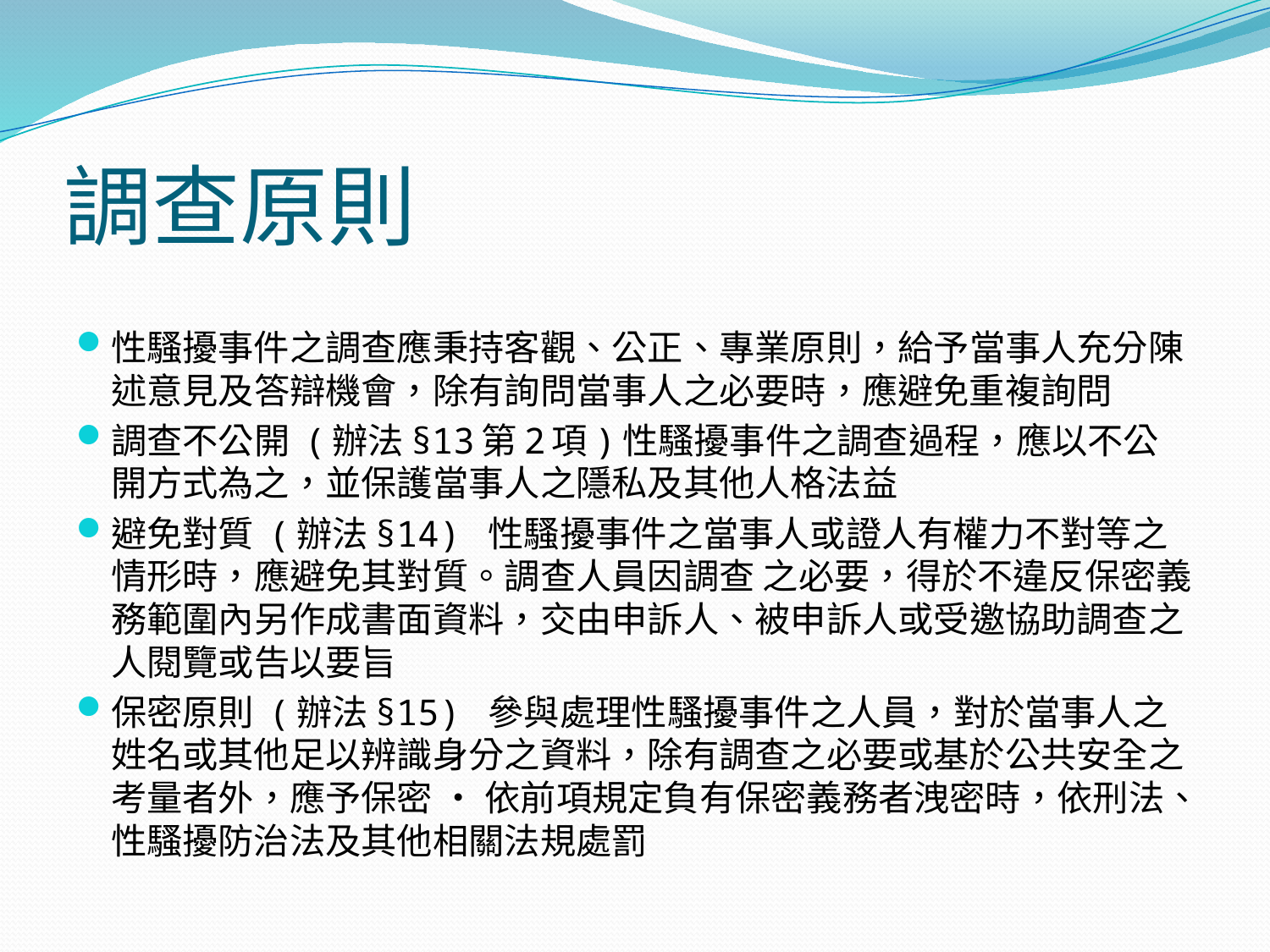

# 調查原則

性騷擾事件之調查應秉持客觀、公正、專業原則，給予當事人充分陳述意見及答辯機會，除有詢問當事人之必要時，應避免重複詢問
調查不公開 (辦法§13第2項)性騷擾事件之調查過程，應以不公開方式為之，並保護當事人之隱私及其他人格法益
避免對質 (辦法§14) 性騷擾事件之當事人或證人有權力不對等之情形時，應避免其對質。調查人員因調查 之必要，得於不違反保密義務範圍內另作成書面資料，交由申訴人、被申訴人或受邀協助調查之人閱覽或告以要旨
保密原則 (辦法§15) 參與處理性騷擾事件之人員，對於當事人之姓名或其他足以辨識身分之資料，除有調查之必要或基於公共安全之考量者外，應予保密 • 依前項規定負有保密義務者洩密時，依刑法、性騷擾防治法及其他相關法規處罰